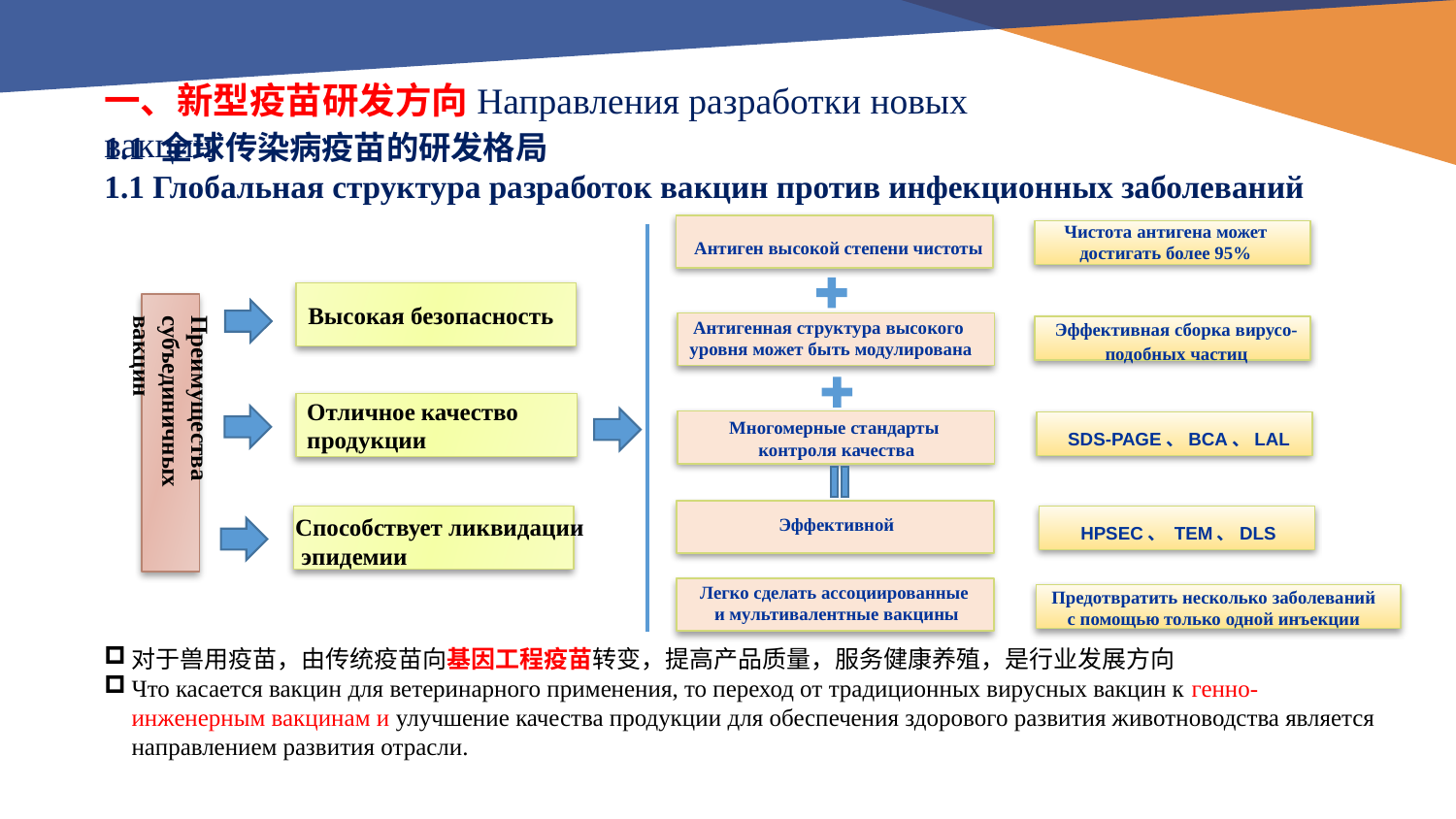

一、新型疫苗研发方向Направления разработки новых вакцин
1.1 全球传染病疫苗的研发格局
1.1 Глобальная структура разработок вакцин против инфекционных заболеваний
Чистота антигена может достигать более 95%

Антиген высокой степени чистоты

Высокая безопасность

Преимущества субъединичных вакцин

Эффективная сборка вирусо-подобных частиц

Антигенная структура высокого
уровня может быть модулирована

Отличное качество
продукции

Многомерные стандарты
контроля качества
SDS-PAGE、BCA、LAL

HPSEC、 TEM、DLS

Способствует ликвидации
 эпидемии

Эффективной

Легко сделать ассоциированные
и мультивалентные вакцины

 Предотвратить несколько заболеваний с помощью только одной инъекции

对于兽用疫苗，由传统疫苗向基因工程疫苗转变，提高产品质量，服务健康养殖，是行业发展方向
Что касается вакцин для ветеринарного применения, то переход от традиционных вирусных вакцин к генно-инженерным вакцинам и улучшение качества продукции для обеспечения здорового развития животноводства является направлением развития отрасли.